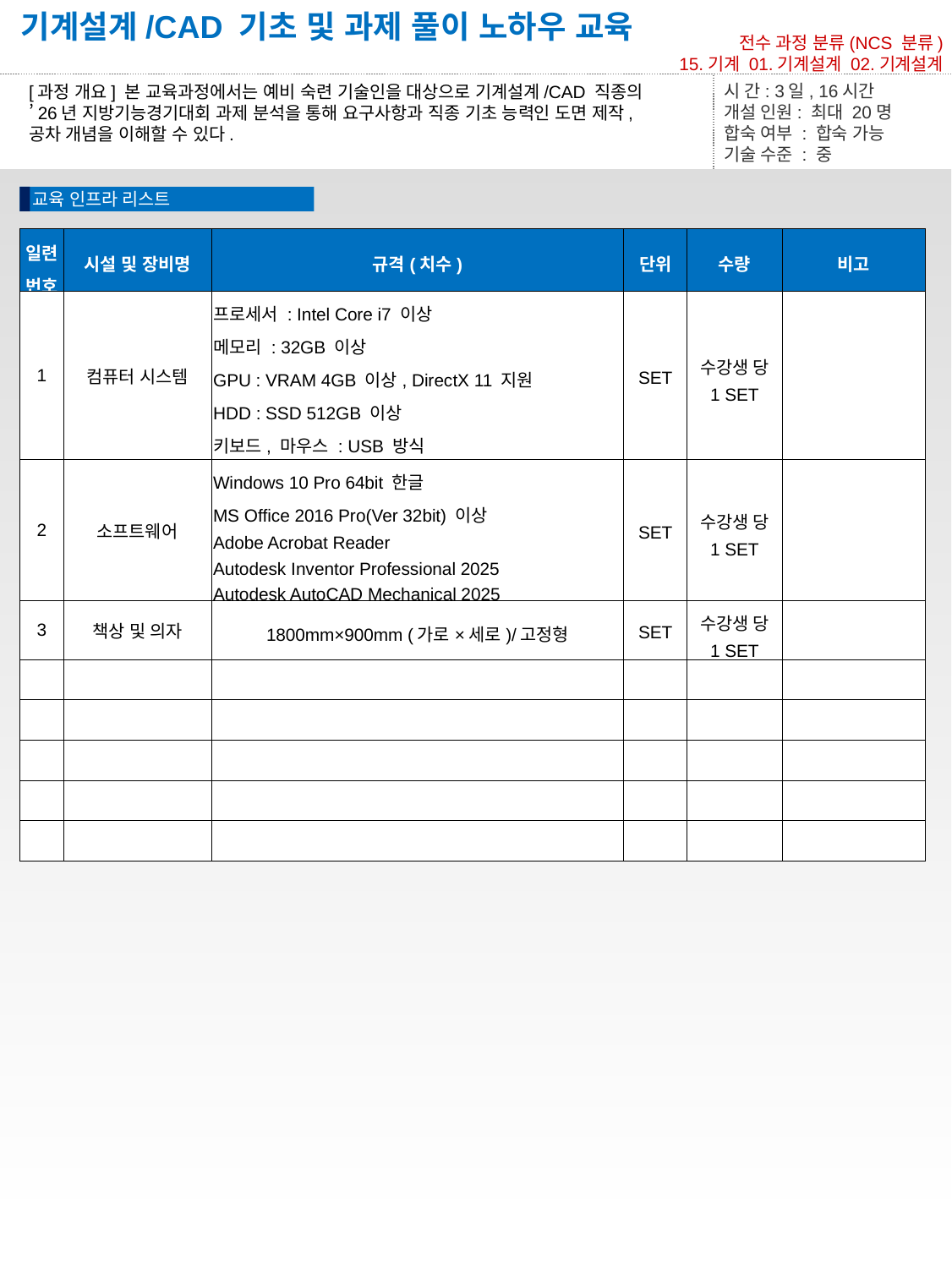

기계설계/CAD 기초 및 과제 풀이 노하우 교육
전수 과정 분류(NCS 분류)
15.기계 01.기계설계 02.기계설계
[과정 개요] 본 교육과정에서는 예비 숙련 기술인을 대상으로 기계설계/CAD 직종의
’26년 지방기능경기대회 과제 분석을 통해 요구사항과 직종 기초 능력인 도면 제작,
공차 개념을 이해할 수 있다.
시 간: 3일, 16시간
개설 인원: 최대 20명
합숙 여부 : 합숙 가능
기술 수준 : 중

교육 인프라 리스트

| 일련번호 | 시설 및 장비명 | 규격(치수) | 단위 | 수량 | 비고 |
| --- | --- | --- | --- | --- | --- |
| 1 | 컴퓨터 시스템 | 프로세서 : Intel Core i7 이상 메모리 : 32GB 이상 GPU : VRAM 4GB 이상, DirectX 11 지원 HDD : SSD 512GB 이상 키보드, 마우스 : USB 방식 모니터 : 24” FHD 이상 | SET | 수강생 당 1 SET |  |
| 2 | 소프트웨어 | Windows 10 Pro 64bit 한글 MS Office 2016 Pro(Ver 32bit) 이상 Adobe Acrobat Reader Autodesk Inventor Professional 2025 Autodesk AutoCAD Mechanical 2025 | SET | 수강생 당 1 SET |  |
| 3 | 책상 및 의자 | 1800mm×900mm (가로×세로)/고정형 | SET | 수강생 당 1 SET |  |
|  |  |  |  |  |  |
|  |  |  |  |  |  |
|  |  |  |  |  |  |
|  |  |  |  |  |  |
|  |  |  |  |  |  |